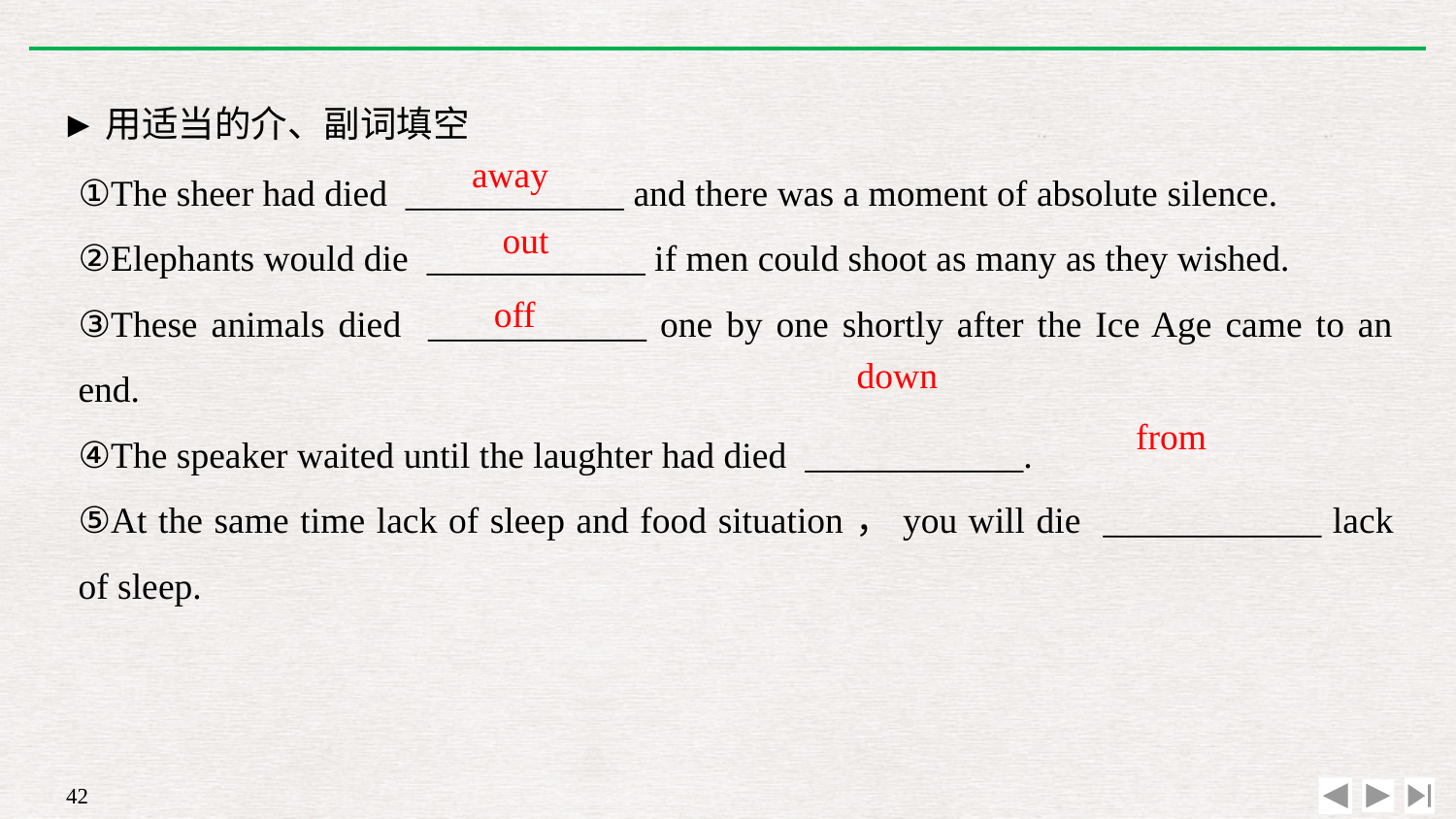

►用适当的介、副词填空
①The sheer had died  ____________ and there was a moment of absolute silence.
②Elephants would die  ____________ if men could shoot as many as they wished.
③These animals died  ____________ one by one shortly after the Ice Age came to an end.
④The speaker waited until the laughter had died  ____________.
⑤At the same time lack of sleep and food situation，you will die  ____________ lack of sleep.
away
out
off
down
from